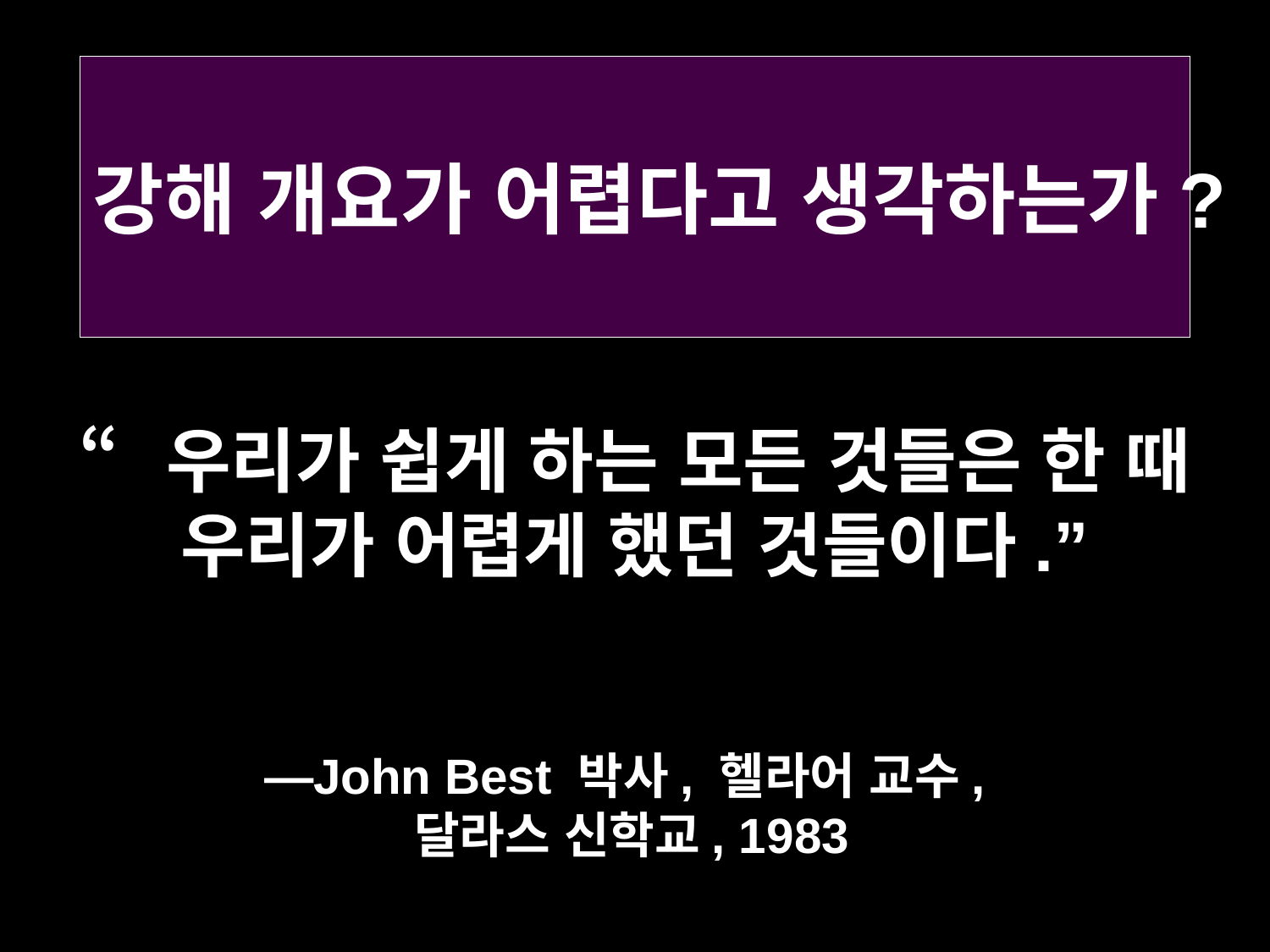

# 강해 개요가 어렵다고 생각하는가?
“우리가 쉽게 하는 모든 것들은 한 때 우리가 어렵게 했던 것들이다.”
—John Best 박사, 헬라어 교수,
달라스 신학교, 1983